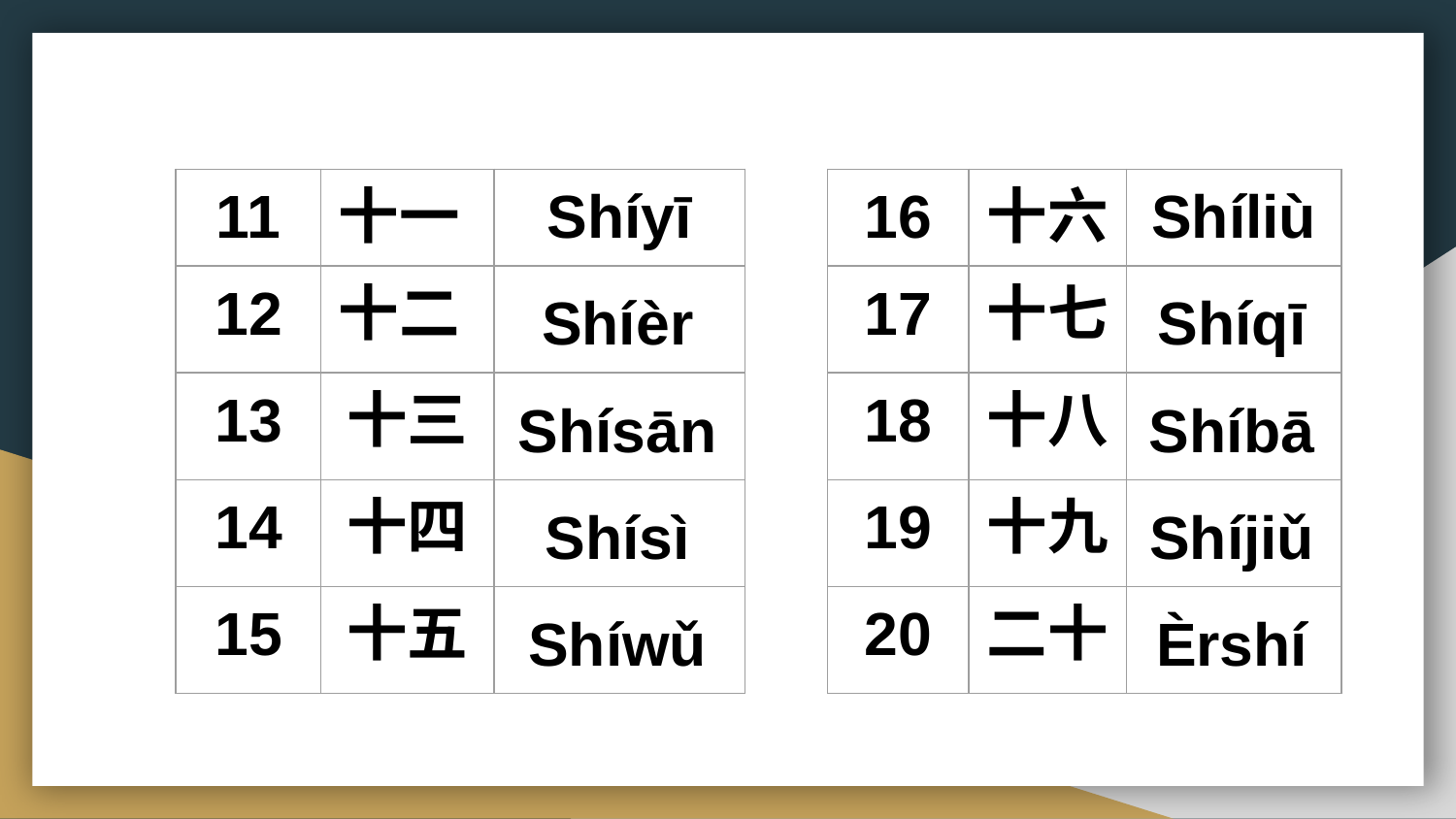

| 11 | 十一 | Shíyī |
| --- | --- | --- |
| 12 | 十二 | Shíèr |
| 13 | 十三 | Shísān |
| 14 | 十四 | Shísì |
| 15 | 十五 | Shíwǔ |
| 16 | 十六 | Shíliù |
| --- | --- | --- |
| 17 | 十七 | Shíqī |
| 18 | 十八 | Shíbā |
| 19 | 十九 | Shíjiǔ |
| 20 | 二十 | Èrshí |